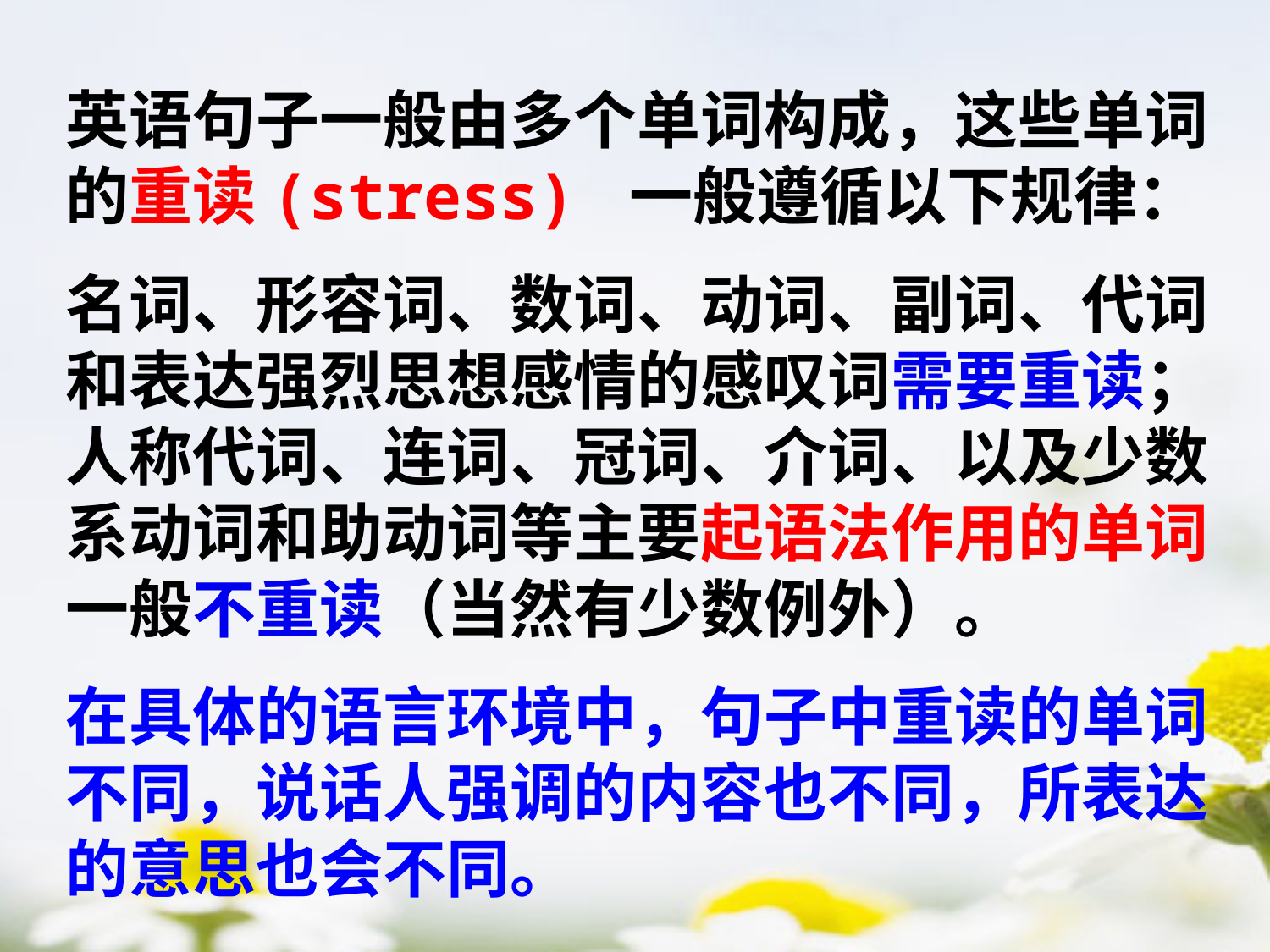

英语句子一般由多个单词构成，这些单词的重读(stress) 一般遵循以下规律：
名词、形容词、数词、动词、副词、代词和表达强烈思想感情的感叹词需要重读；人称代词、连词、冠词、介词、以及少数系动词和助动词等主要起语法作用的单词一般不重读（当然有少数例外）。
在具体的语言环境中，句子中重读的单词不同，说话人强调的内容也不同，所表达的意思也会不同。